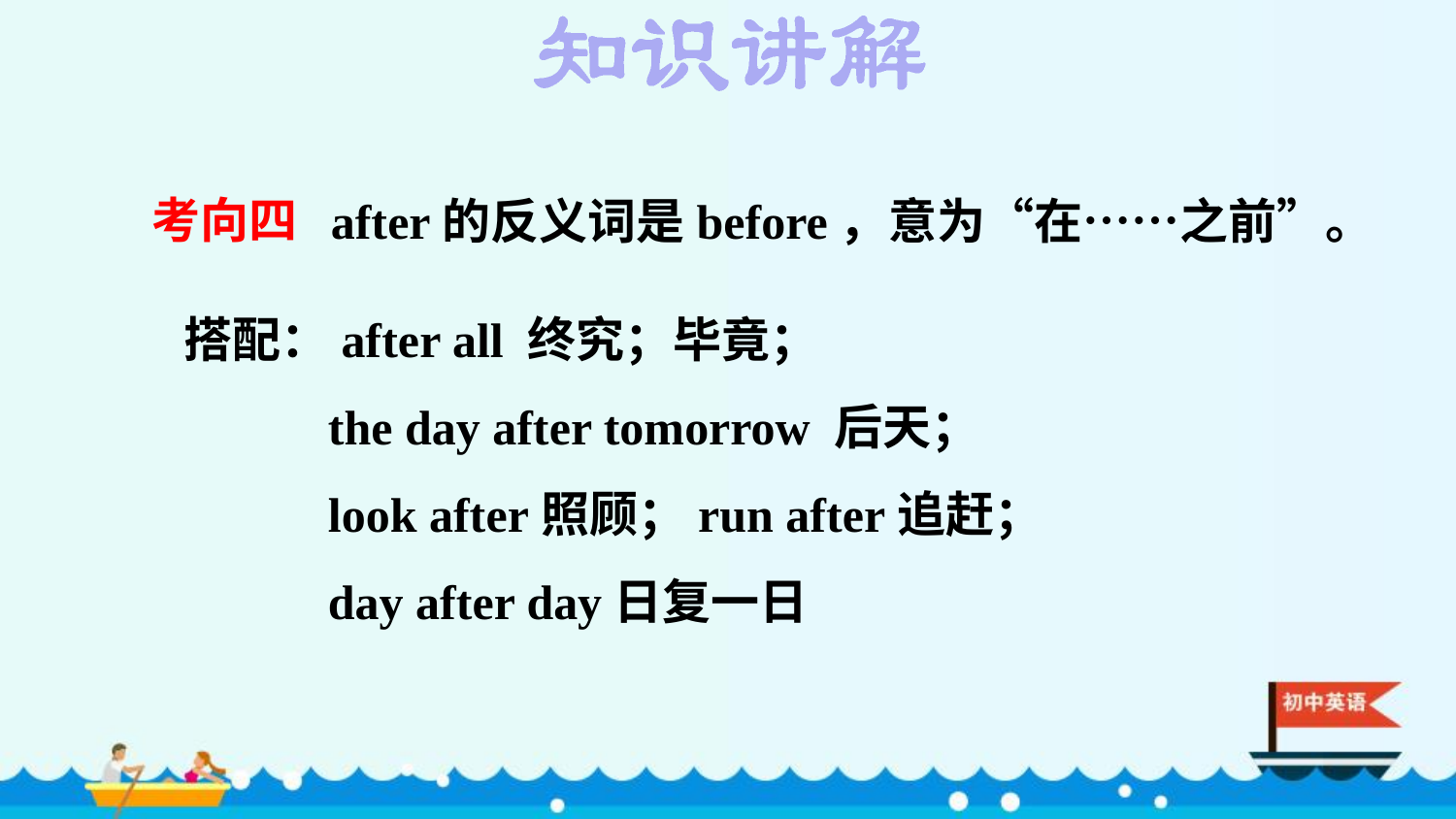

after的反义词是before，意为“在……之前”。
考向四
搭配：after all 终究；毕竟；
the day after tomorrow 后天；
look after照顾；run after追赶；
day after day日复一日